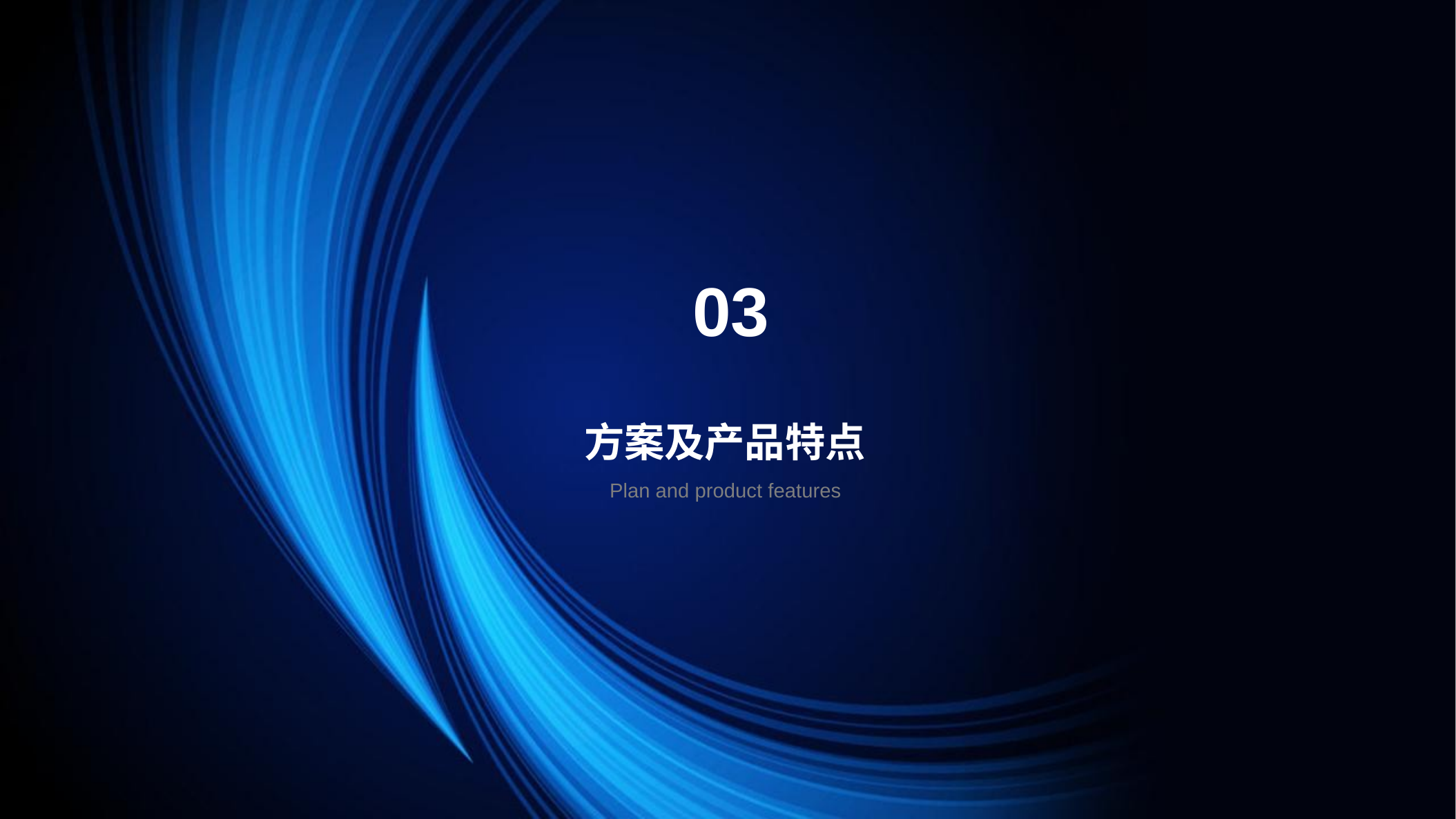

# 03
方案及产品特点
Plan and product features